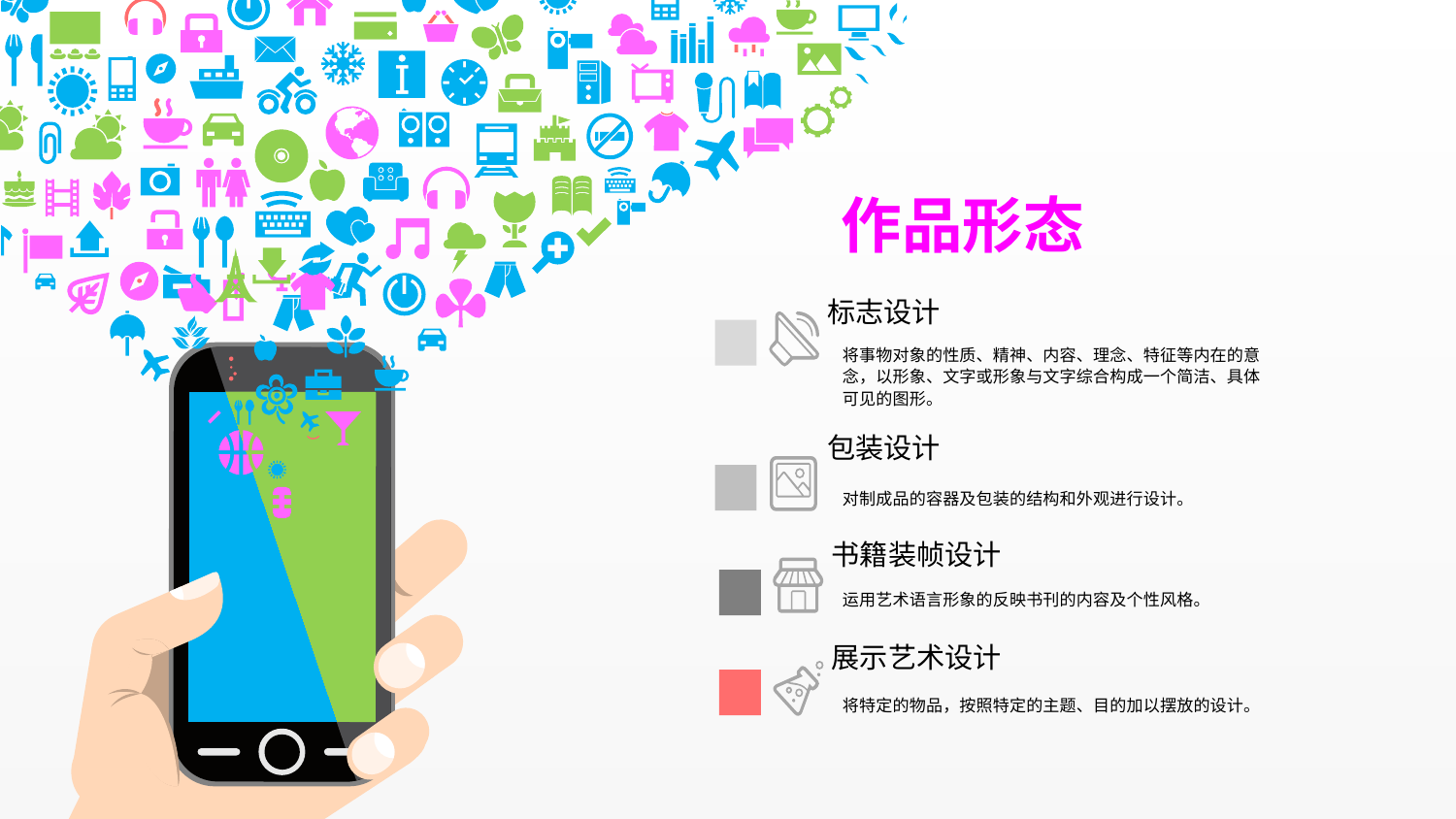

作品形态
标志设计

将事物对象的性质、精神、内容、理念、特征等内在的意念，以形象、文字或形象与文字综合构成一个简洁、具体可见的图形。

包装设计

对制成品的容器及包装的结构和外观进行设计。
书籍装帧设计

运用艺术语言形象的反映书刊的内容及个性风格。
展示艺术设计

将特定的物品，按照特定的主题、目的加以摆放的设计。